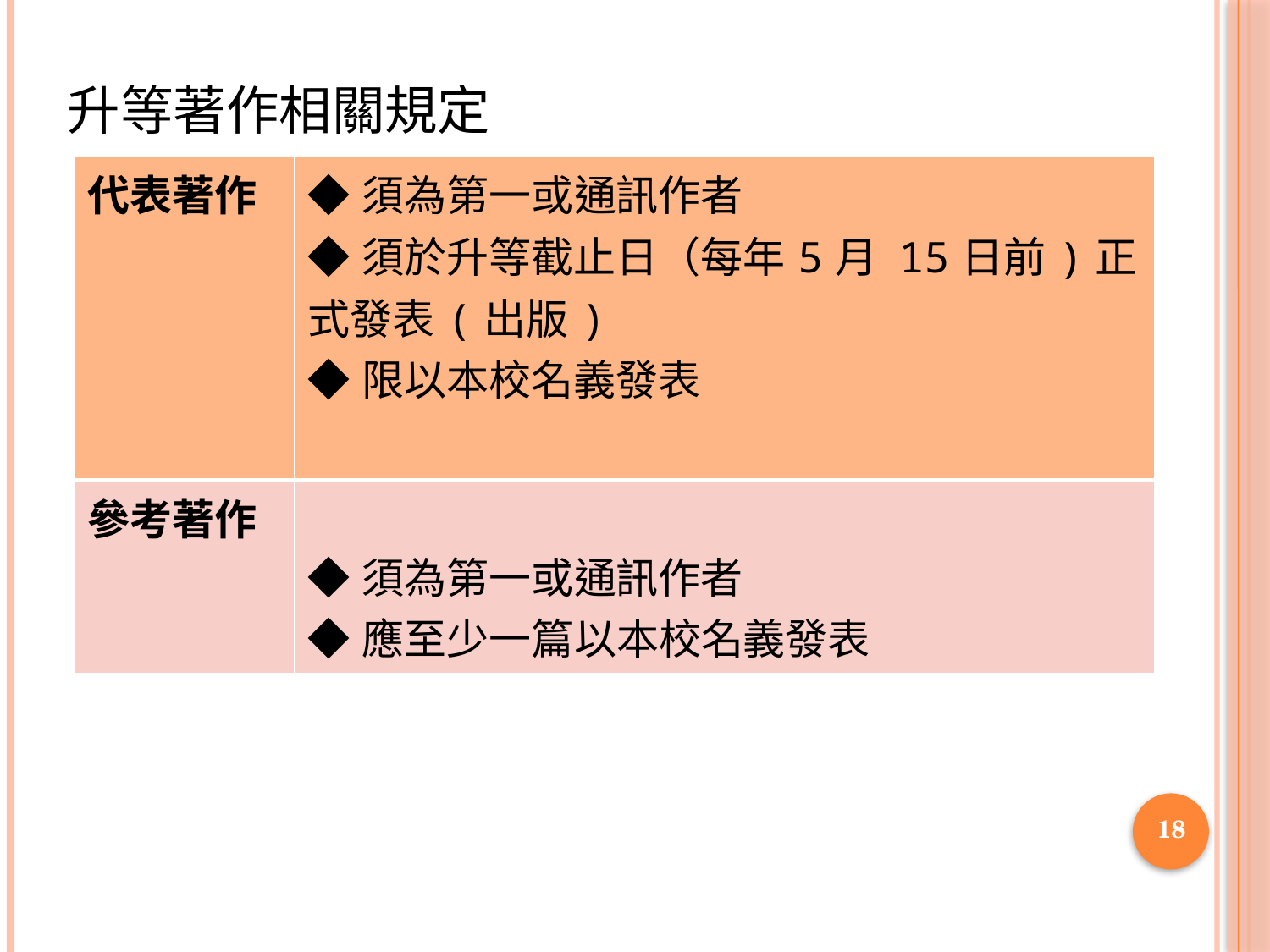

# 升等著作相關規定
| 代表著作 | ◆須為第一或通訊作者 ◆須於升等截止日（每年5月 15日前)正式發表(出版) ◆限以本校名義發表 |
| --- | --- |
| 參考著作 | ◆須為第一或通訊作者 ◆應至少一篇以本校名義發表 |
18